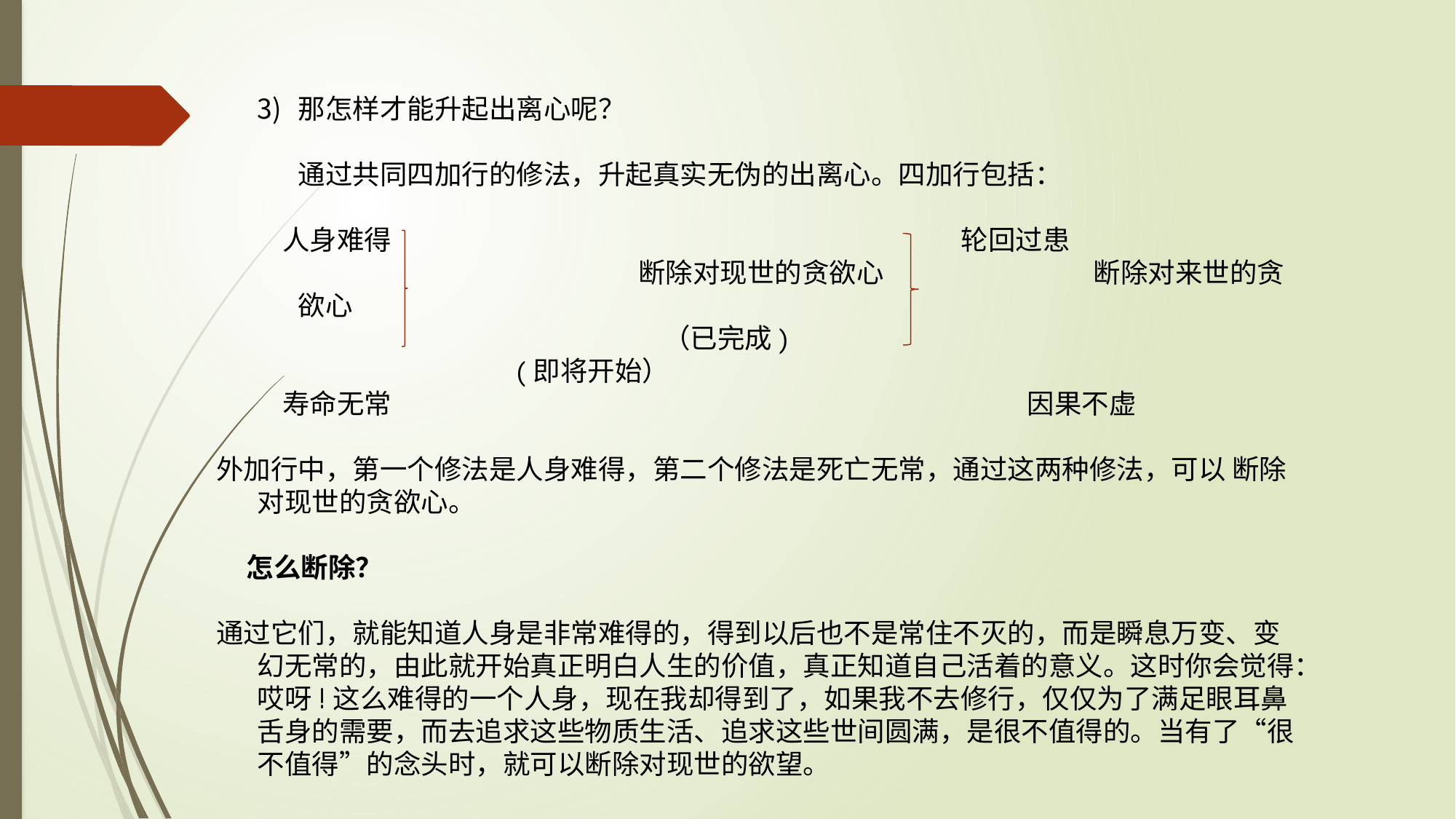

那怎样才能升起出离心呢？

	通过共同四加行的修法，升起真实无伪的出离心。四加行包括：

   人身难得					                   轮回过患
				 断除对现世的贪欲心                                  断除对来世的贪欲心
				     （已完成)   							(即将开始）
   寿命无常						            因果不虚

外加行中，第一个修法是人身难得，第二个修法是死亡无常，通过这两种修法，可以 断除对现世的贪欲心。

      怎么断除？

通过它们，就能知道人身是非常难得的，得到以后也不是常住不灭的，而是瞬息万变、变幻无常的，由此就开始真正明白人生的价值，真正知道自己活着的意义。这时你会觉得：哎呀!这么难得的一个人身，现在我却得到了，如果我不去修行，仅仅为了满足眼耳鼻舌身的需要，而去追求这些物质生活、追求这些世间圆满，是很不值得的。当有了“很不值得”的念头时，就可以断除对现世的欲望。